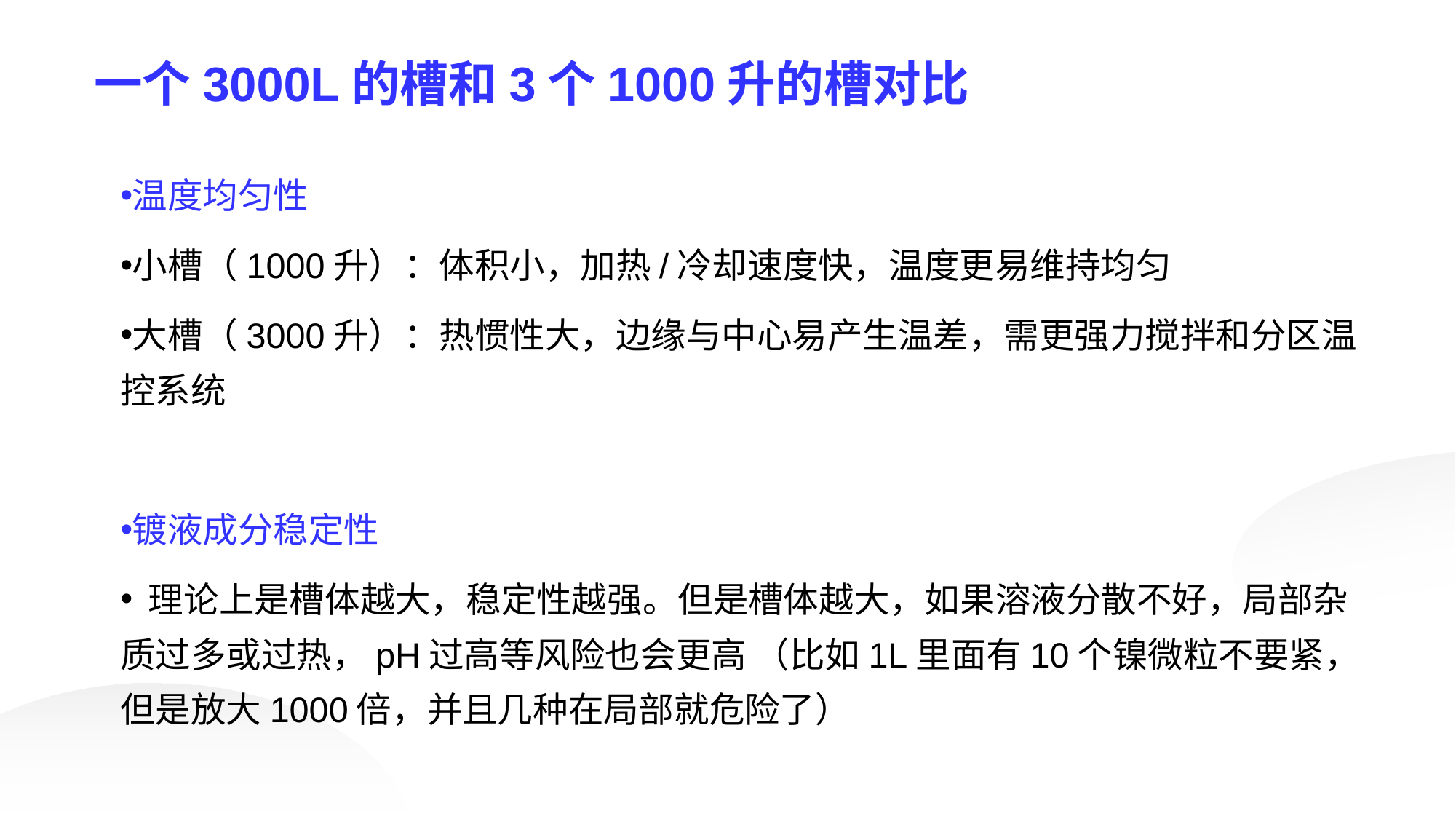

# 一个3000L的槽和3个1000升的槽对比
温度均匀性
小槽（1000升）：体积小，加热/冷却速度快，温度更易维持均匀
大槽（3000升）：热惯性大，边缘与中心易产生温差，需更强力搅拌和分区温控系统

镀液成分稳定性
 理论上是槽体越大，稳定性越强。但是槽体越大，如果溶液分散不好，局部杂质过多或过热，pH过高等风险也会更高 （比如1L里面有10个镍微粒不要紧，但是放大1000倍，并且几种在局部就危险了）